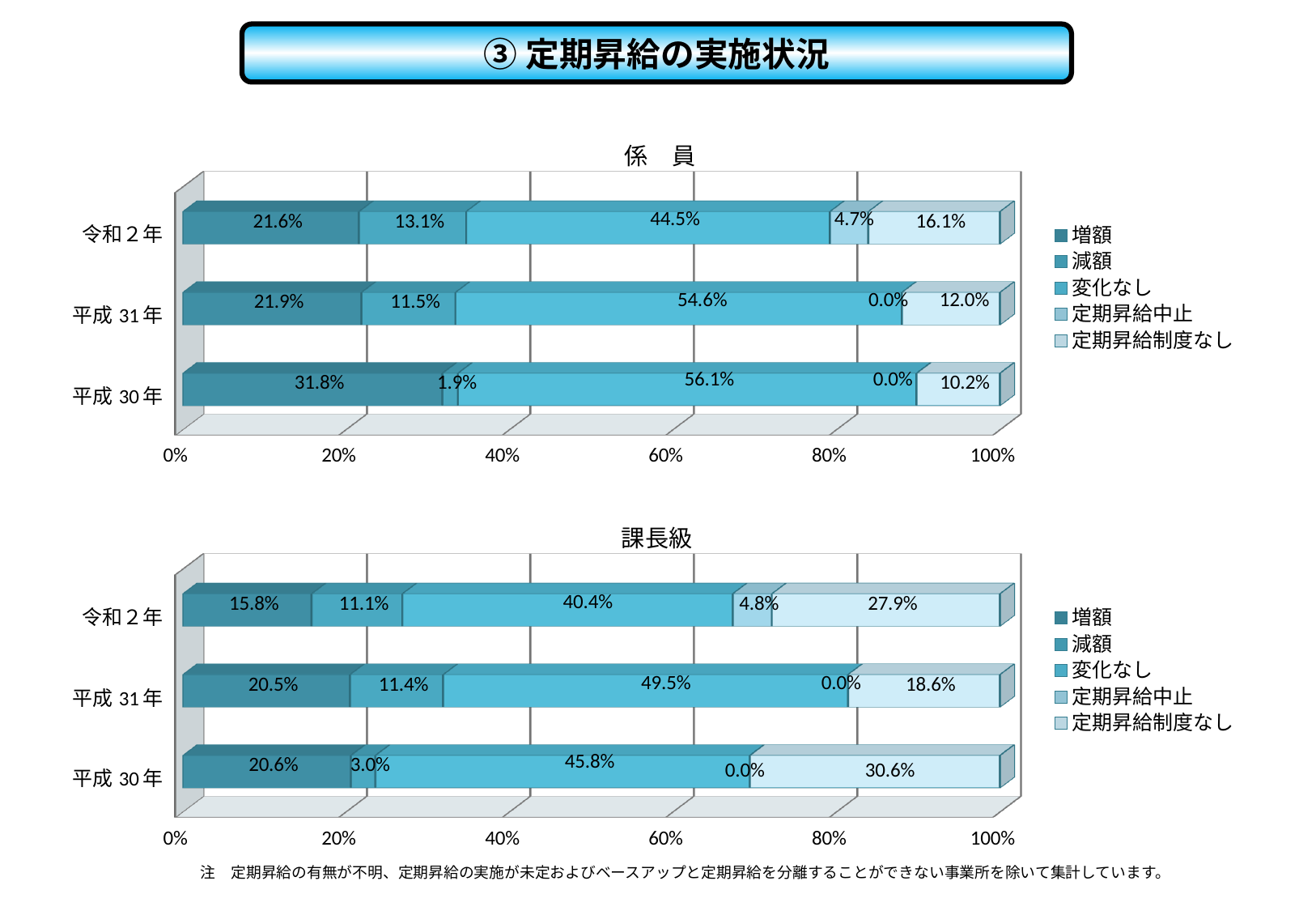

③定期昇給の実施状況

[unsupported chart]

[unsupported chart]

注　定期昇給の有無が不明、定期昇給の実施が未定およびベースアップと定期昇給を分離することができない事業所を除いて集計しています。